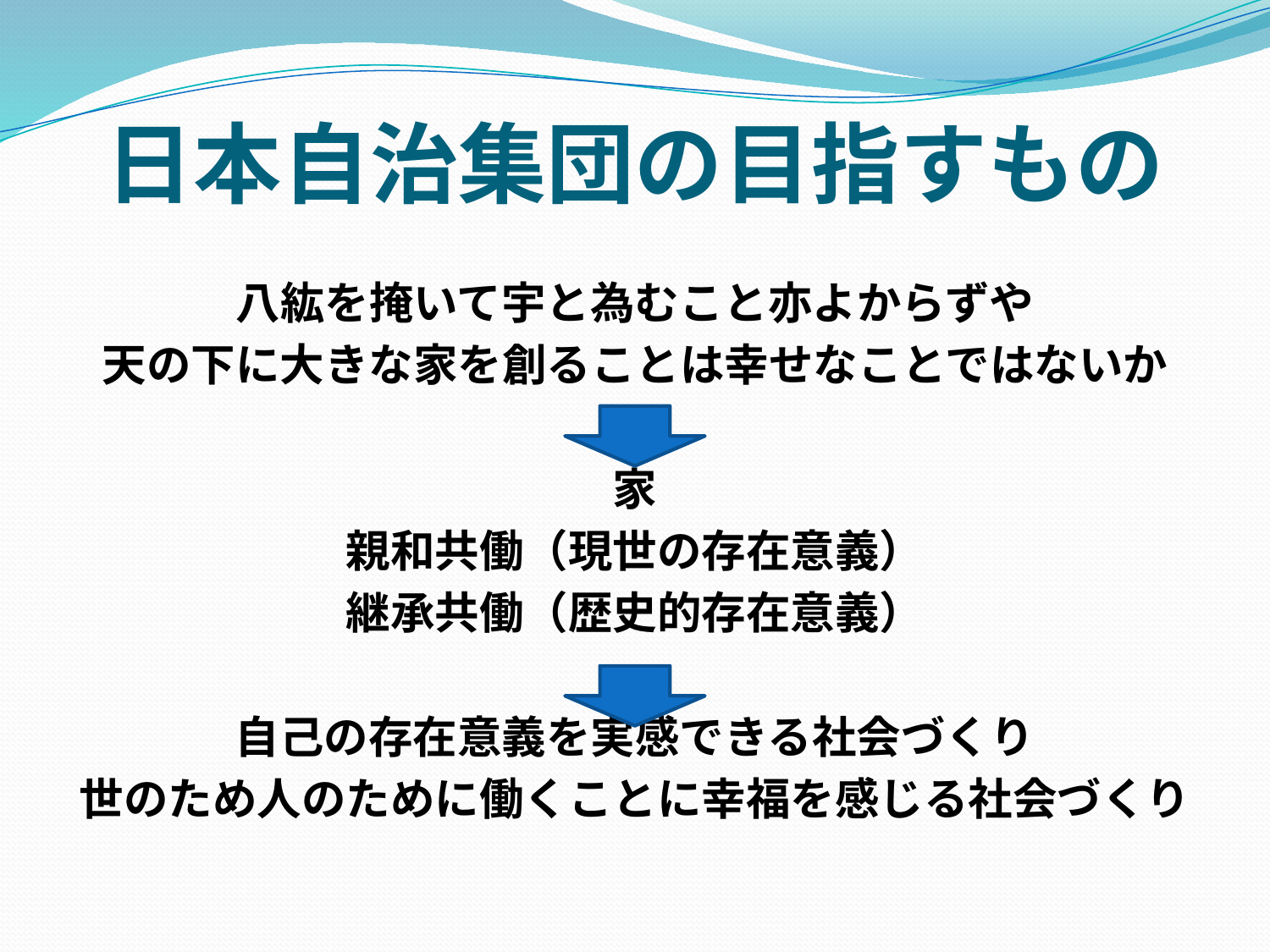

# 日本自治集団の目指すもの
八紘を掩いて宇と為むこと亦よからずや
天の下に大きな家を創ることは幸せなことではないか

家
親和共働（現世の存在意義）
継承共働（歴史的存在意義）

自己の存在意義を実感できる社会づくり
世のため人のために働くことに幸福を感じる社会づくり